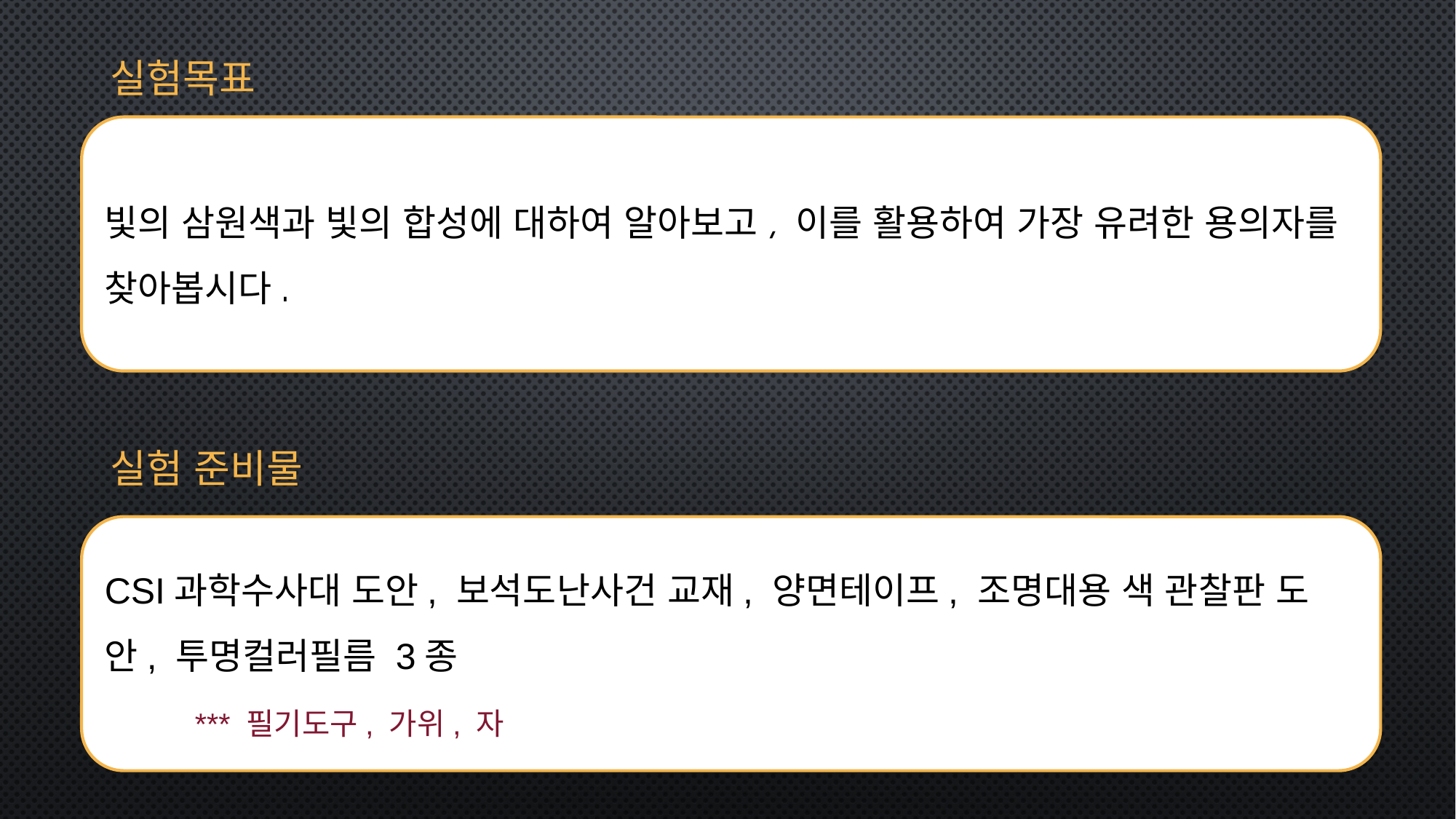

실험목표
빛의 삼원색과 빛의 합성에 대하여 알아보고, 이를 활용하여 가장 유려한 용의자를 찾아봅시다.
실험 준비물
CSI과학수사대 도안, 보석도난사건 교재, 양면테이프, 조명대용 색 관찰판 도안, 투명컬러필름 3종
        *** 필기도구, 가위, 자